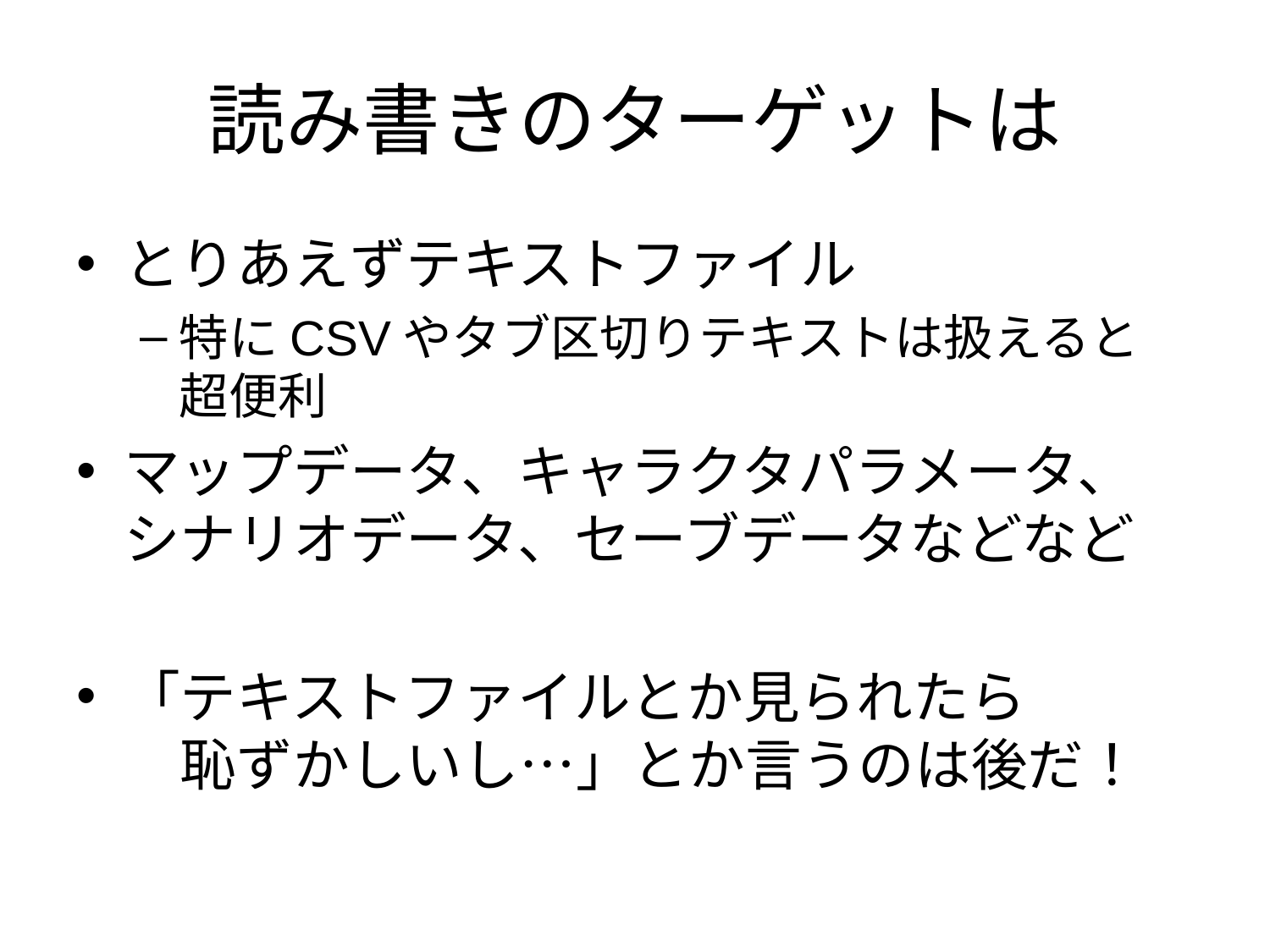

# 読み書きのターゲットは
とりあえずテキストファイル
特にCSVやタブ区切りテキストは扱えると
超便利
マップデータ、キャラクタパラメータ、
シナリオデータ、セーブデータなどなど

「テキストファイルとか見られたら
　恥ずかしいし…」とか言うのは後だ！